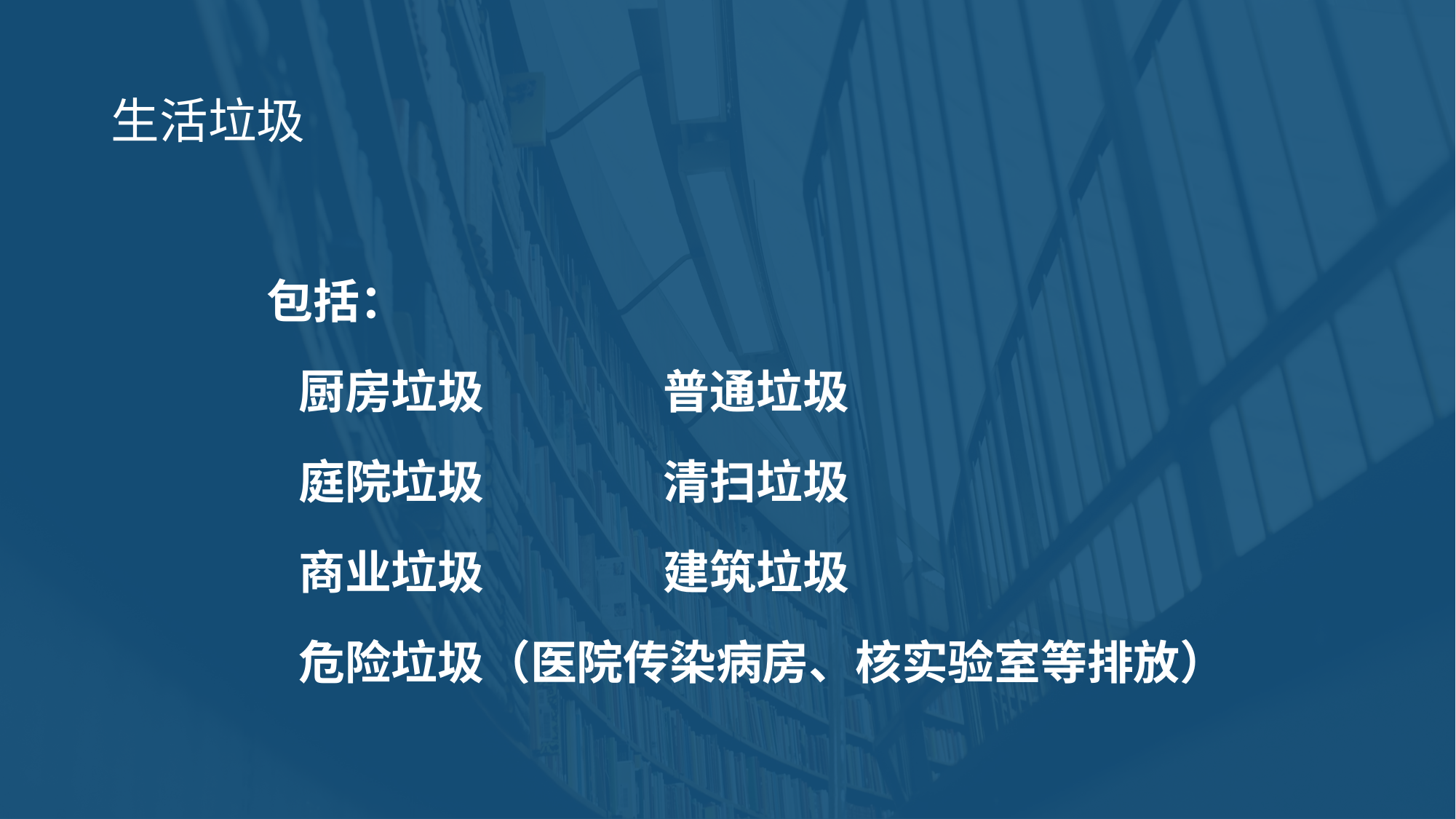

# 生活垃圾

  包括：
     厨房垃圾                 普通垃圾
     庭院垃圾                 清扫垃圾
     商业垃圾                 建筑垃圾
     危险垃圾（医院传染病房、核实验室等排放）